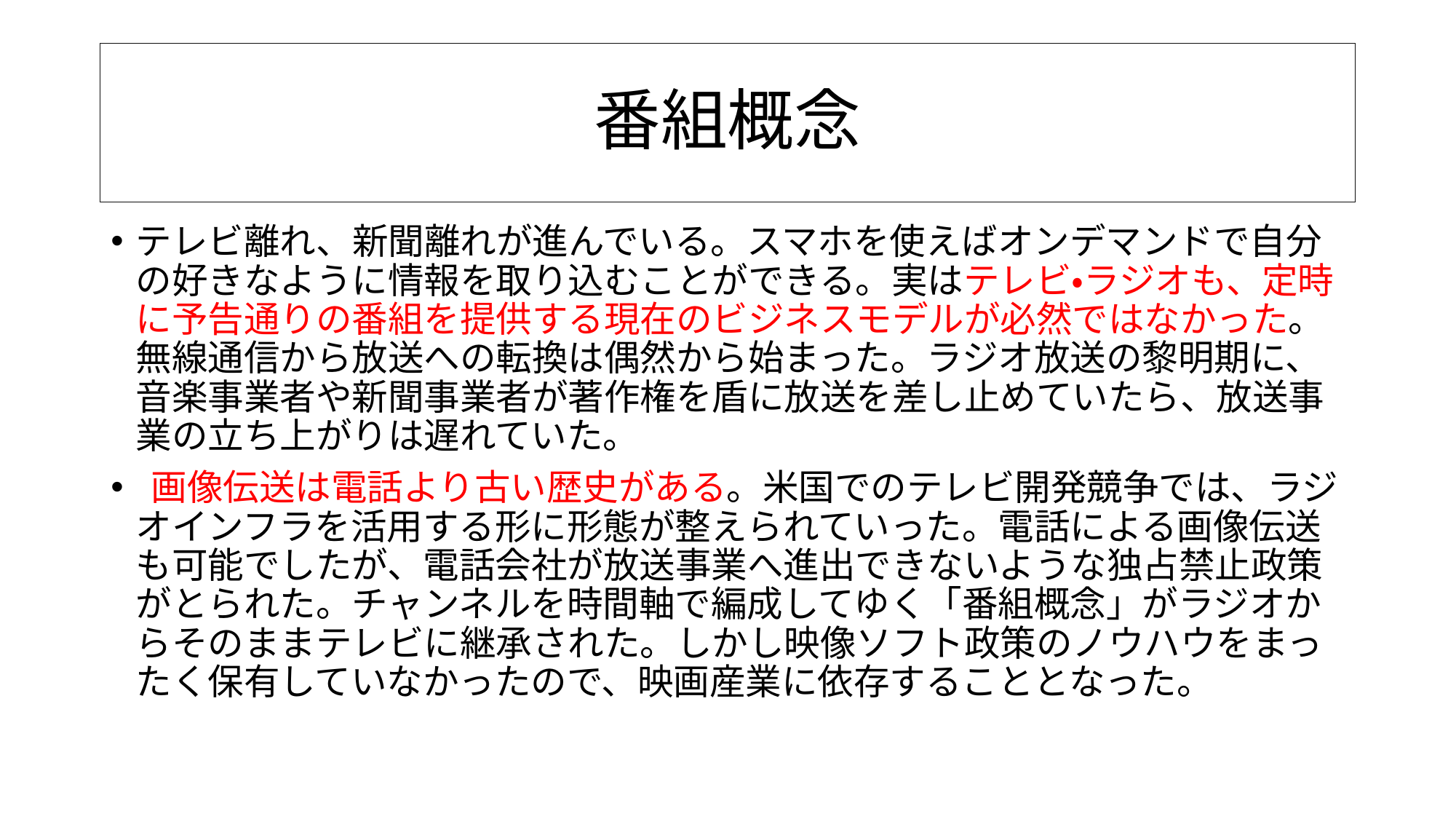

# 番組概念
テレビ離れ、新聞離れが進んでいる。スマホを使えばオンデマンドで自分の好きなように情報を取り込むことができる。実はテレビ・ラジオも、定時に予告通りの番組を提供する現在のビジネスモデルが必然ではなかった。無線通信から放送への転換は偶然から始まった。ラジオ放送の黎明期に、音楽事業者や新聞事業者が著作権を盾に放送を差し止めていたら、放送事業の立ち上がりは遅れていた。
 画像伝送は電話より古い歴史がある。米国でのテレビ開発競争では、ラジオインフラを活用する形に形態が整えられていった。電話による画像伝送も可能でしたが、電話会社が放送事業へ進出できないような独占禁止政策がとられた。チャンネルを時間軸で編成してゆく「番組概念」がラジオからそのままテレビに継承された。しかし映像ソフト政策のノウハウをまったく保有していなかったので、映画産業に依存することとなった。